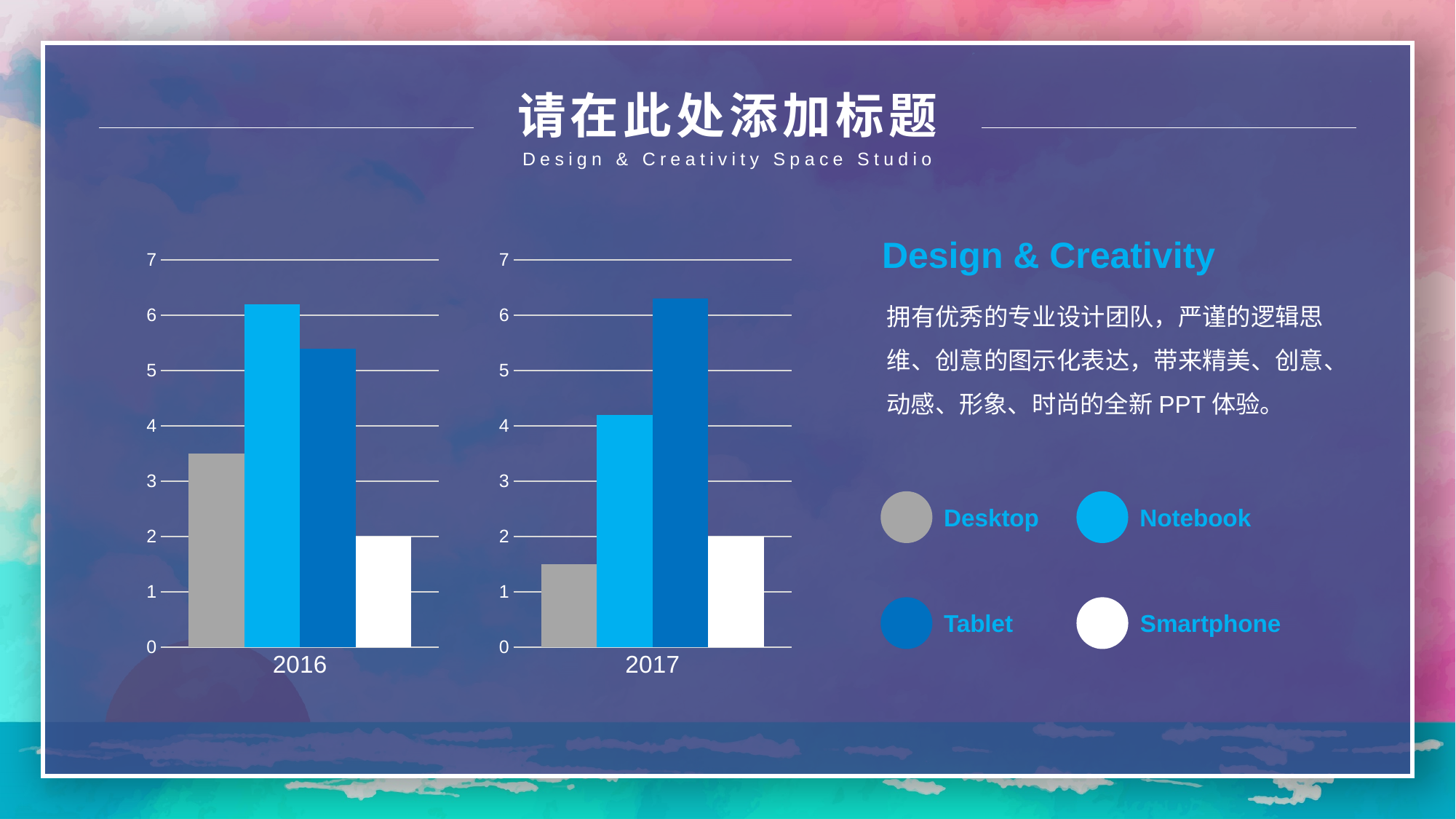

请在此处添加标题
Design & Creativity Space Studio
Design & Creativity

### Chart

| Category | PC | Notebook | Tablet | Other |
|---|---|---|---|---|
| 2016 | 3.5 | 6.2 | 5.4 | 2.0 |

### Chart

| Category | PC | Notebook | Tablet | Other |
|---|---|---|---|---|
| 2017 | 1.5 | 4.2 | 6.3 | 2.0 |
拥有优秀的专业设计团队，严谨的逻辑思维、创意的图示化表达，带来精美、创意、动感、形象、时尚的全新PPT体验。

Desktop
Notebook

Tablet
Smartphone